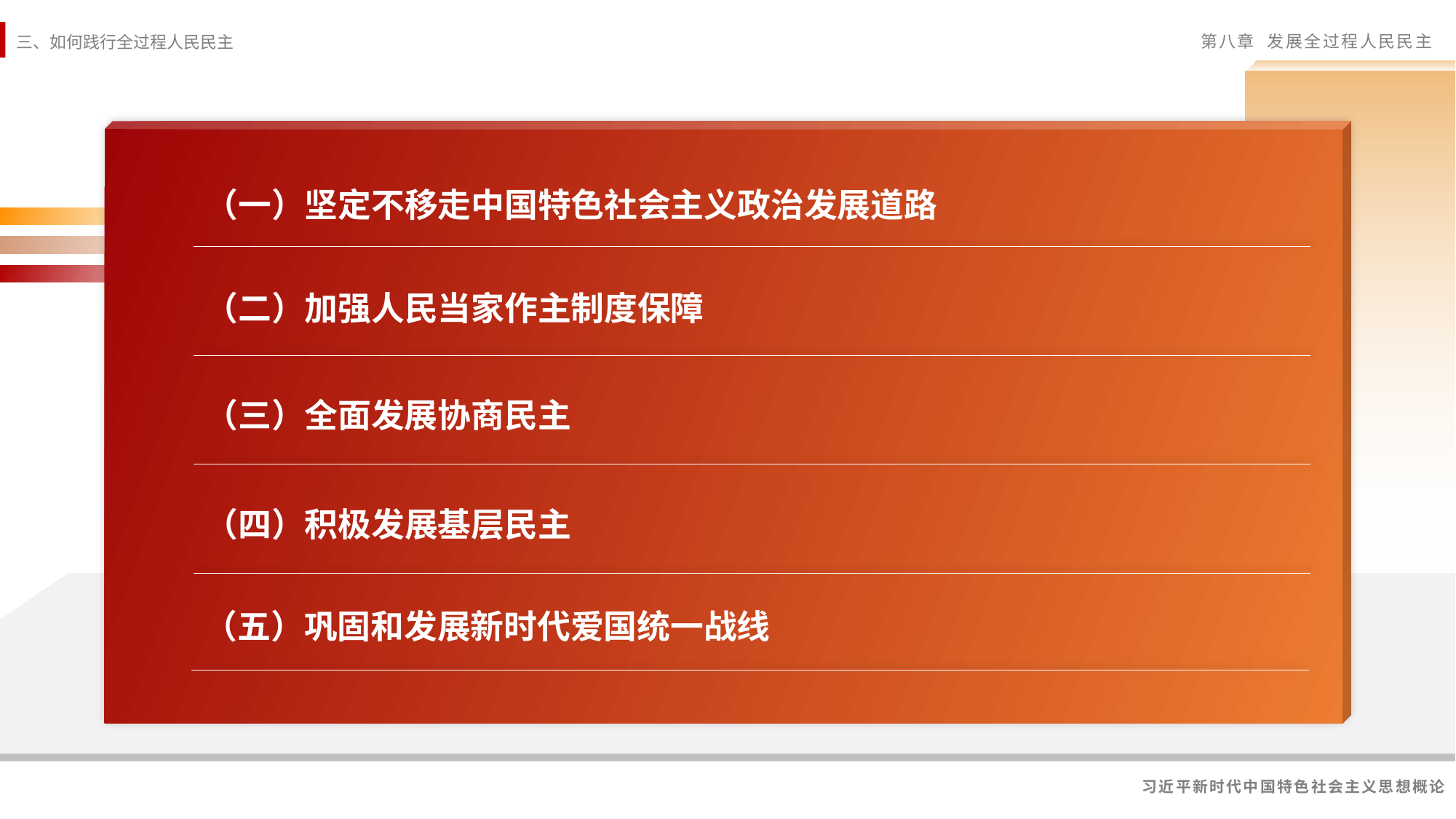

（一）坚定不移走中国特色社会主义政治发展道路
（二）加强人民当家作主制度保障
（三）全面发展协商民主
（四）积极发展基层民主
（五）巩固和发展新时代爱国统一战线